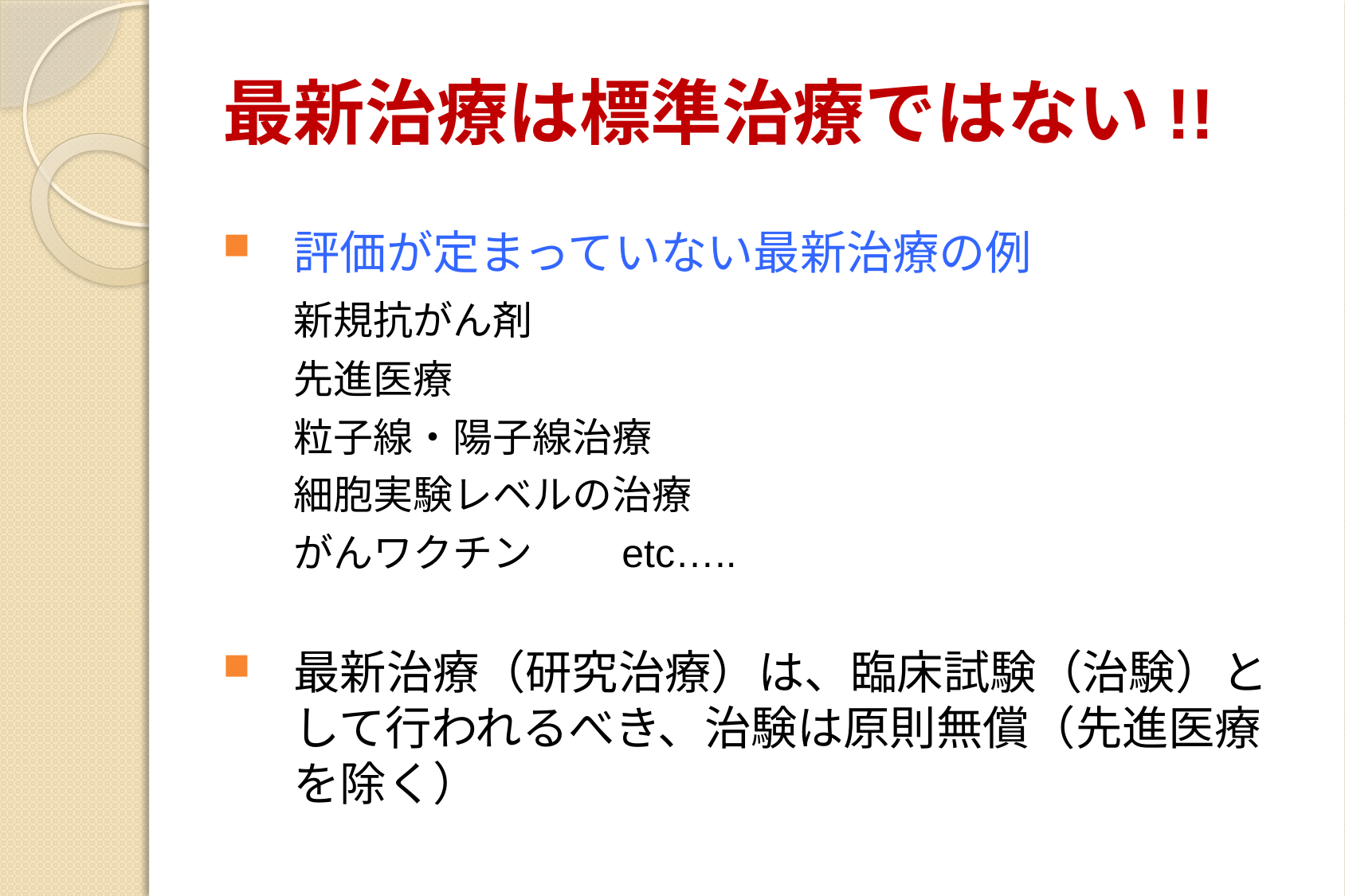

# 最新治療は標準治療ではない!!
評価が定まっていない最新治療の例
	新規抗がん剤
	先進医療
	粒子線・陽子線治療
	細胞実験レベルの治療
	がんワクチン　　etc…..

最新治療（研究治療）は、臨床試験（治験）として行われるべき、治験は原則無償（先進医療を除く）